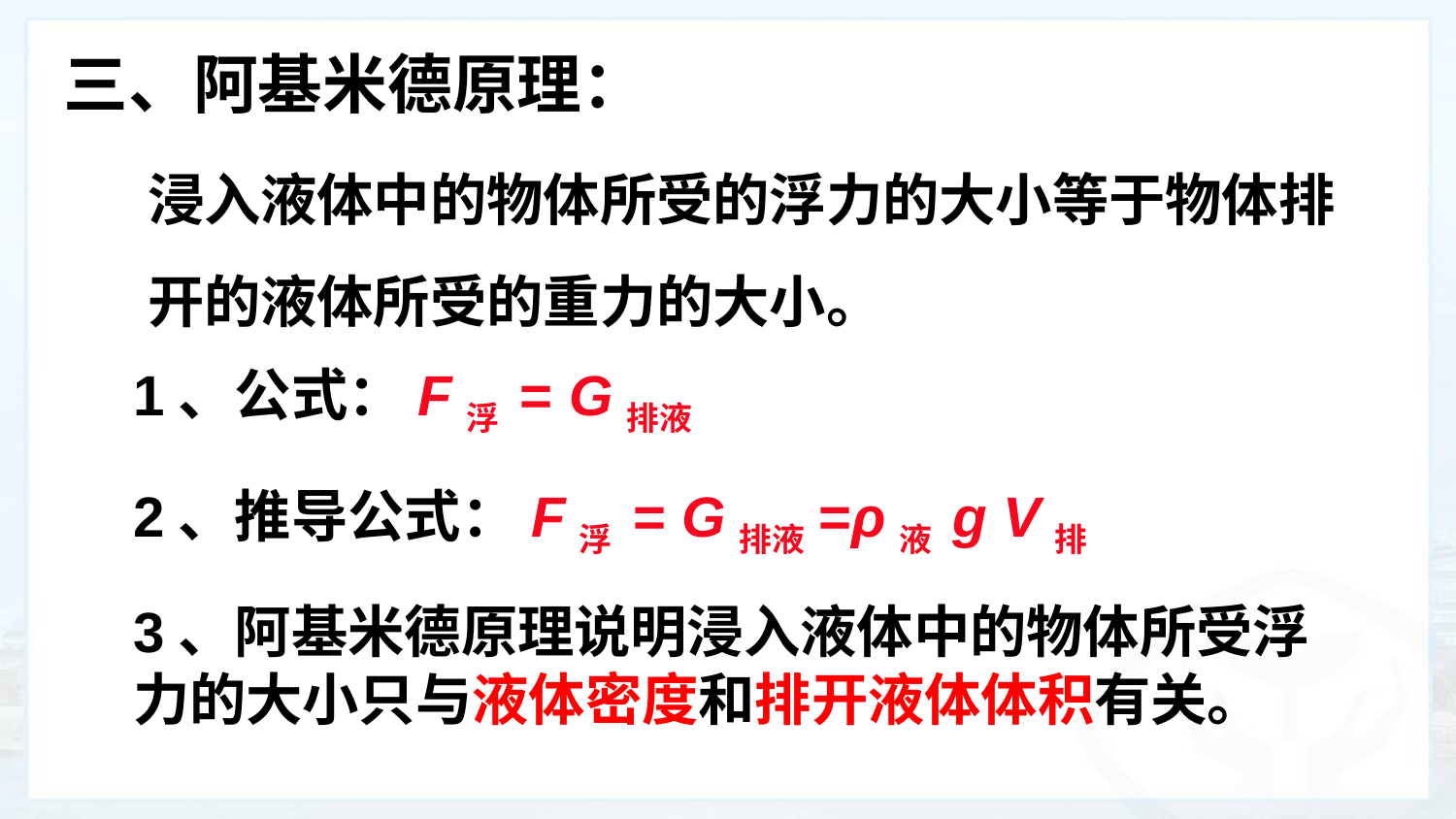

三、阿基米德原理：
浸入液体中的物体所受的浮力的大小等于物体排开的液体所受的重力的大小。
1、公式：F浮 = G排液
2、推导公式：F浮 = G排液=ρ液 g V排
3、阿基米德原理说明浸入液体中的物体所受浮力的大小只与液体密度和排开液体体积有关。